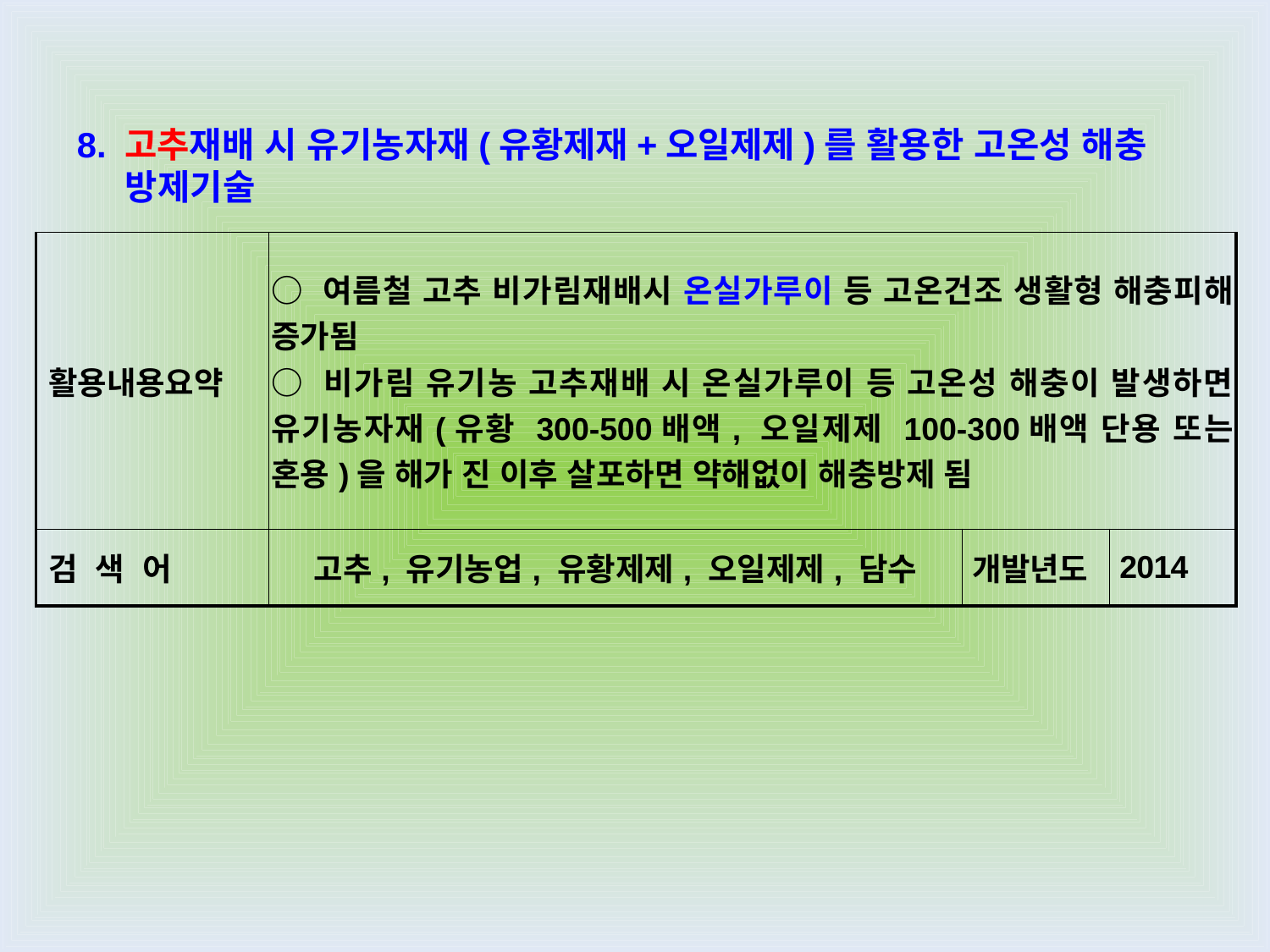

8. 고추재배 시 유기농자재(유황제재+오일제제)를 활용한 고온성 해충
    방제기술
| 활용내용요약 | ○ 여름철 고추 비가림재배시 온실가루이 등 고온건조 생활형 해충피해 증가됨 ○ 비가림 유기농 고추재배 시 온실가루이 등 고온성 해충이 발생하면 유기농자재(유황 300-500배액, 오일제제 100-300배액 단용 또는 혼용)을 해가 진 이후 살포하면 약해없이 해충방제 됨 |  |  |
| --- | --- | --- | --- |
| 검 색 어 | 고추, 유기농업, 유황제제, 오일제제, 담수 | 개발년도 | 2014 |